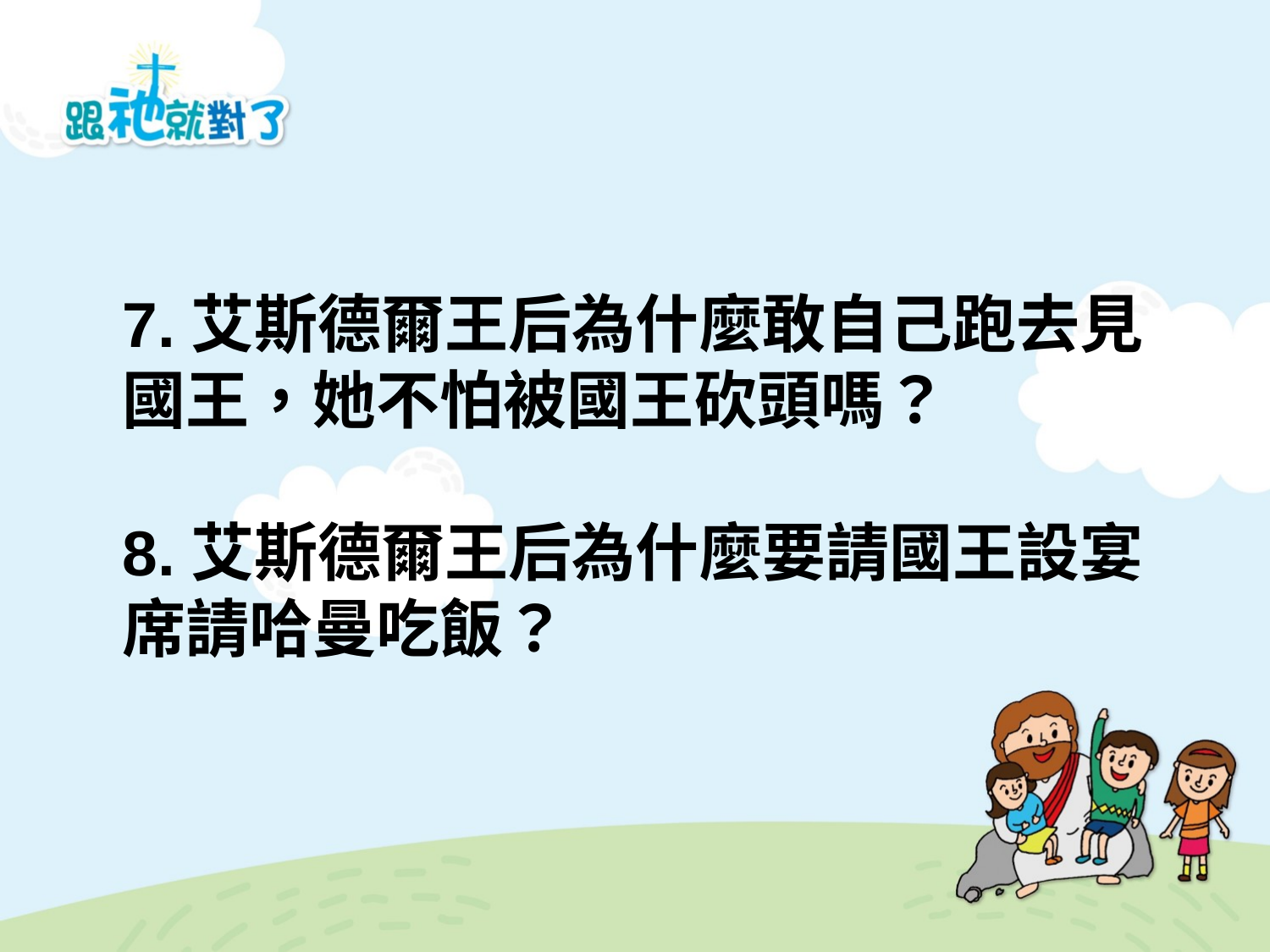

7.艾斯德爾王后為什麼敢自己跑去見國王，她不怕被國王砍頭嗎？

8.艾斯德爾王后為什麼要請國王設宴席請哈曼吃飯？